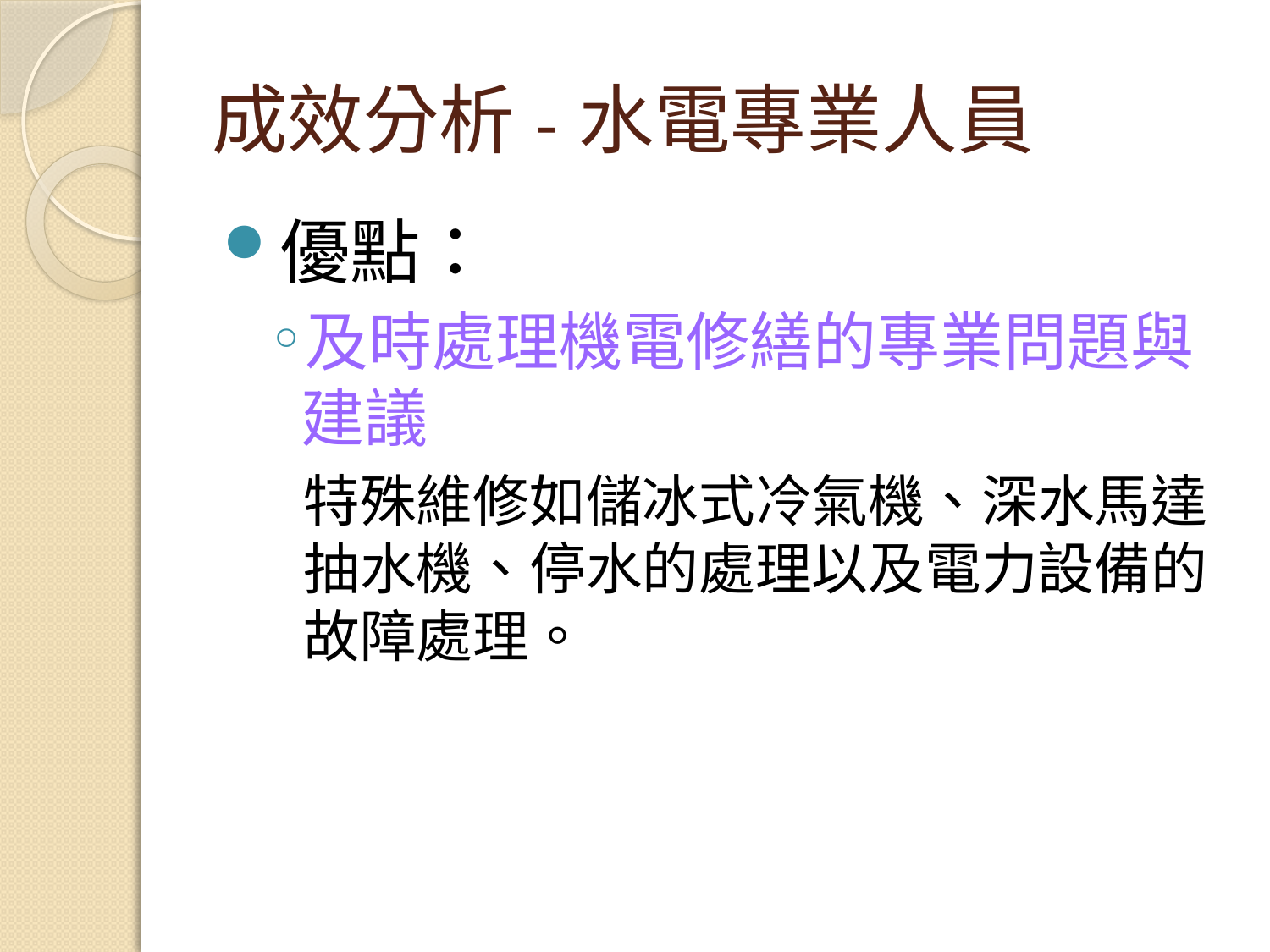

# 成效分析-水電專業人員
優點：
及時處理機電修繕的專業問題與建議
特殊維修如儲冰式冷氣機、深水馬達抽水機、停水的處理以及電力設備的故障處理。